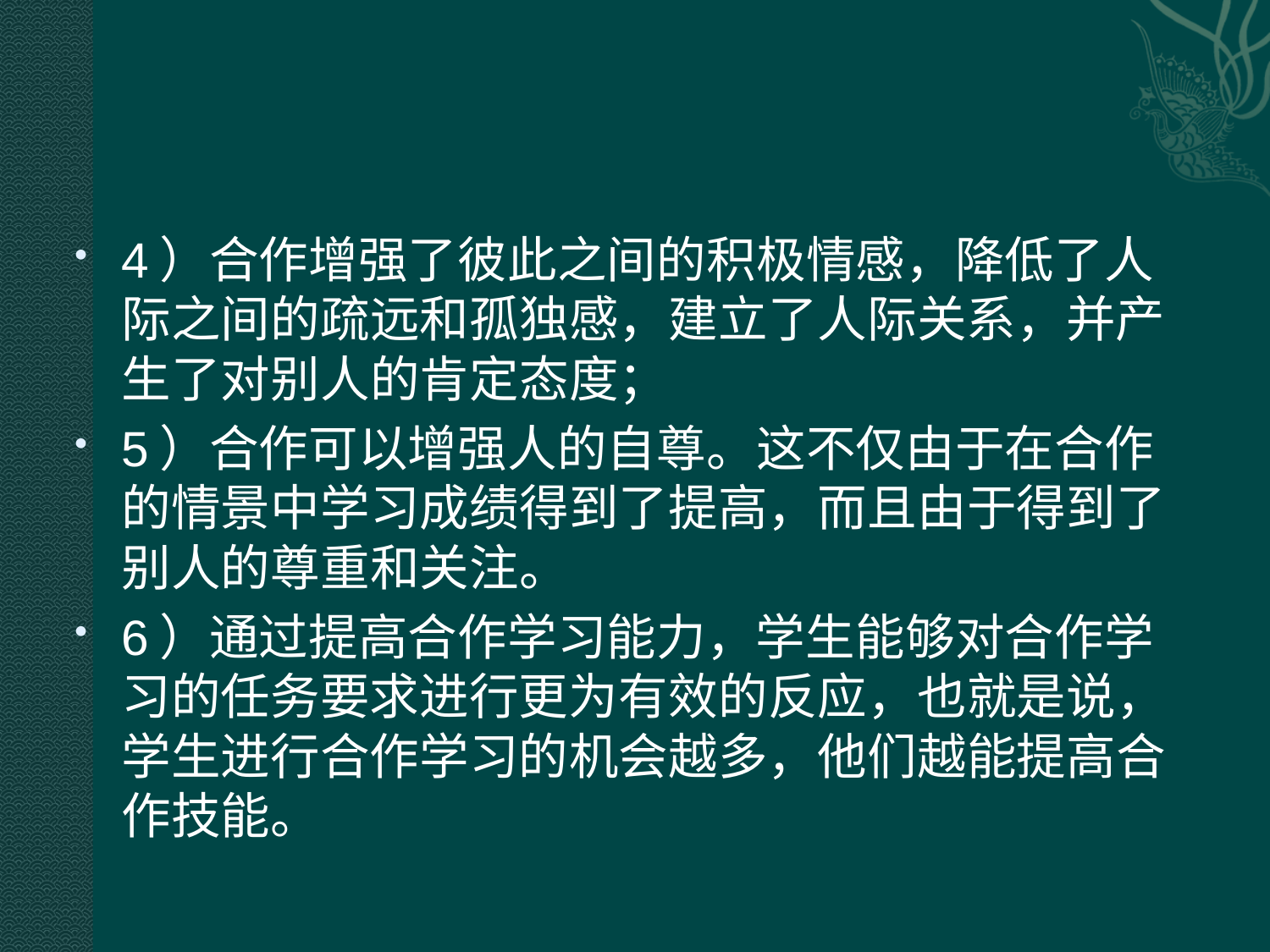

#
4）合作增强了彼此之间的积极情感，降低了人际之间的疏远和孤独感，建立了人际关系，并产生了对别人的肯定态度；
5）合作可以增强人的自尊。这不仅由于在合作的情景中学习成绩得到了提高，而且由于得到了别人的尊重和关注。
6）通过提高合作学习能力，学生能够对合作学习的任务要求进行更为有效的反应，也就是说，学生进行合作学习的机会越多，他们越能提高合作技能。